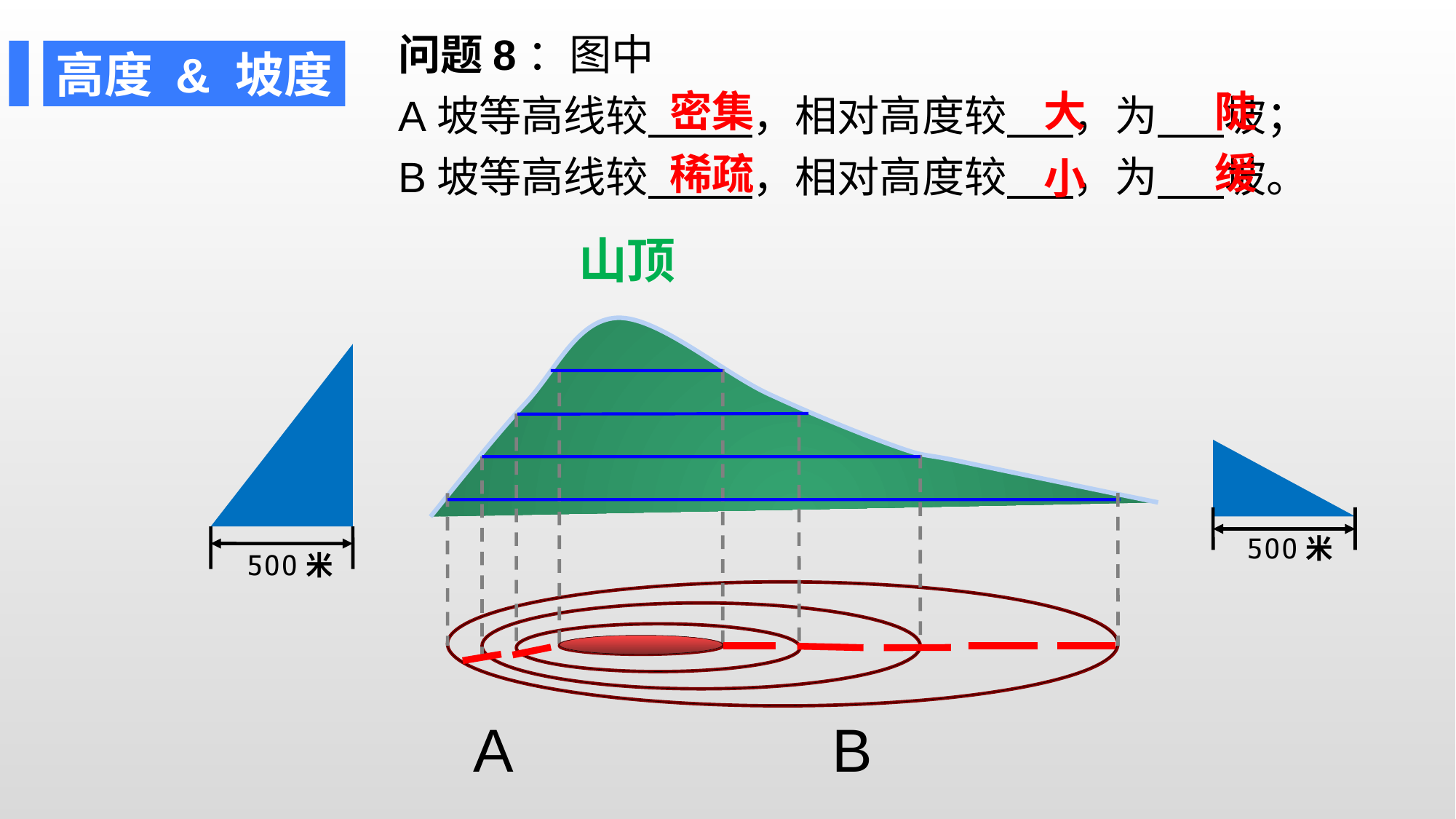

问题8：图中
A坡等高线较           ，相对高度较       ，为       坡；
B坡等高线较           ，相对高度较       ，为       坡。

高度 & 坡度
密集
大
陡
缓
稀疏
小
山顶

500米

500米

A
B